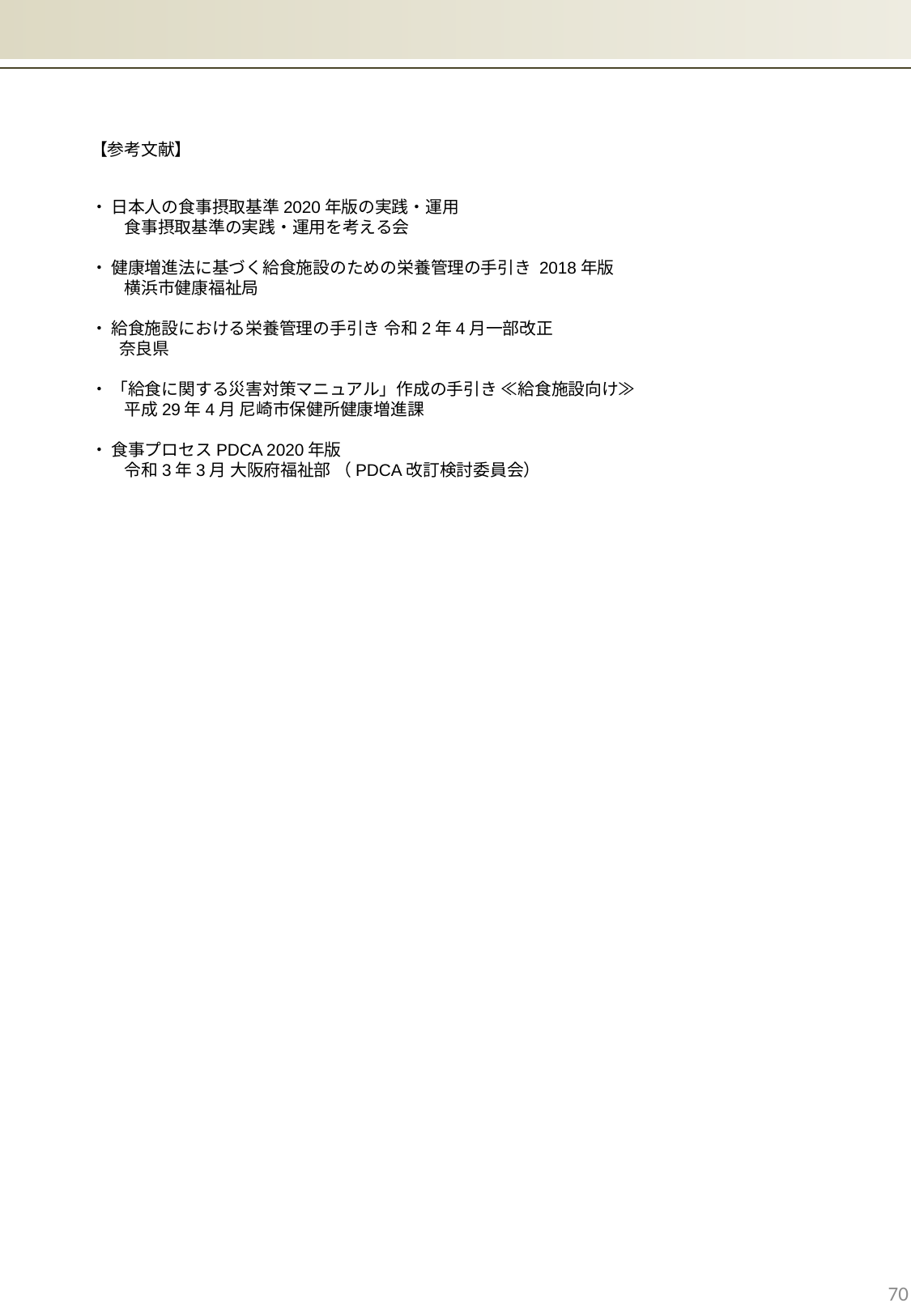

【参考文献】
・ 日本人の食事摂取基準2020年版の実践・運用
　　食事摂取基準の実践・運用を考える会

・ 健康増進法に基づく給食施設のための栄養管理の手引き 2018年版
　　横浜市健康福祉局

・ 給食施設における栄養管理の手引き 令和2年4月一部改正
  　奈良県

・ 「給食に関する災害対策マニュアル」作成の手引き ≪給食施設向け≫
　　平成29年4月 尼崎市保健所健康増進課

・ 食事プロセスPDCA 2020年版
　　令和3年3月 大阪府福祉部 （PDCA改訂検討委員会）
70